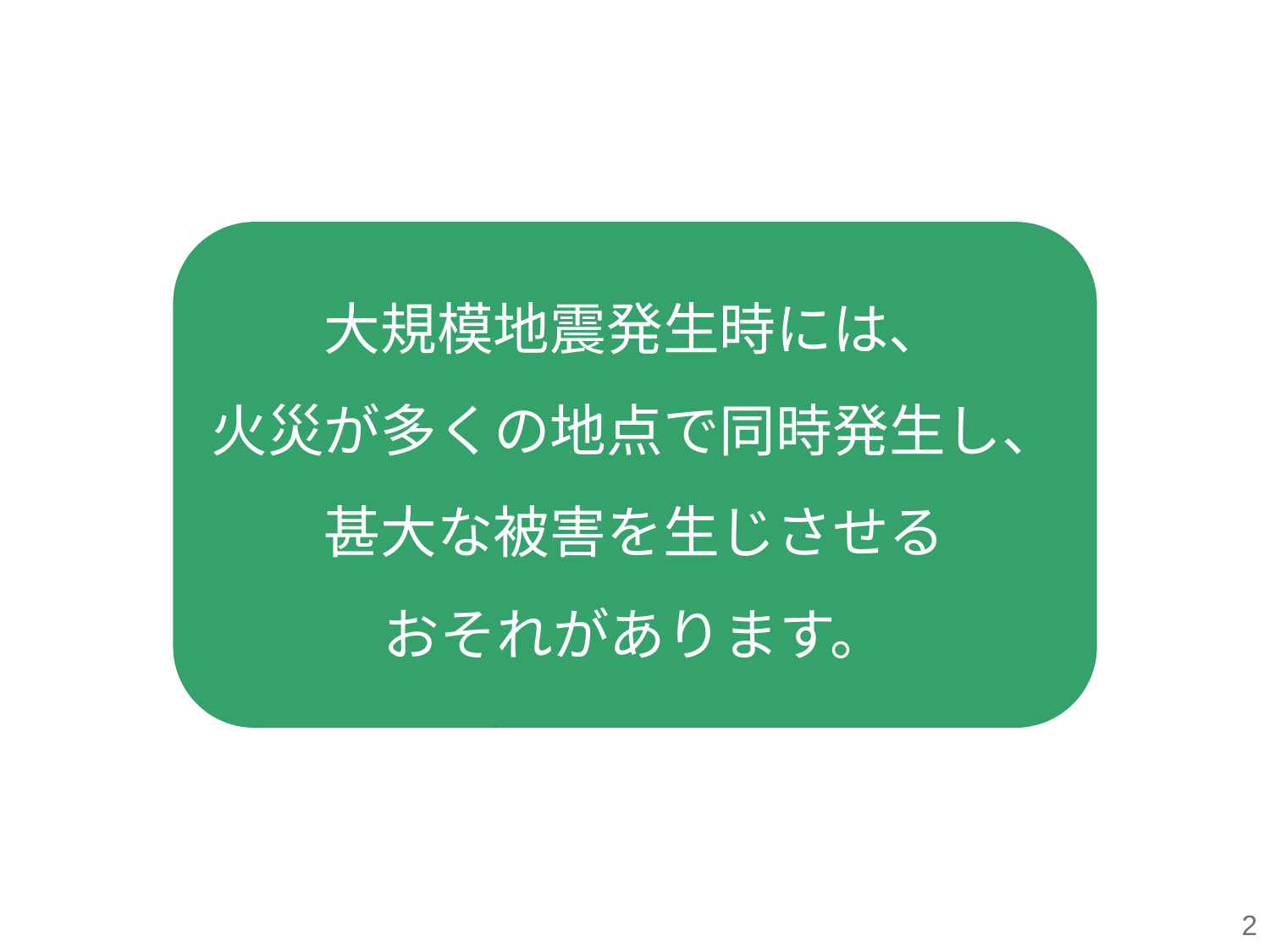

大規模地震発生時には、
火災が多くの地点で同時発生し、
甚大な被害を生じさせる
おそれがあります。
2